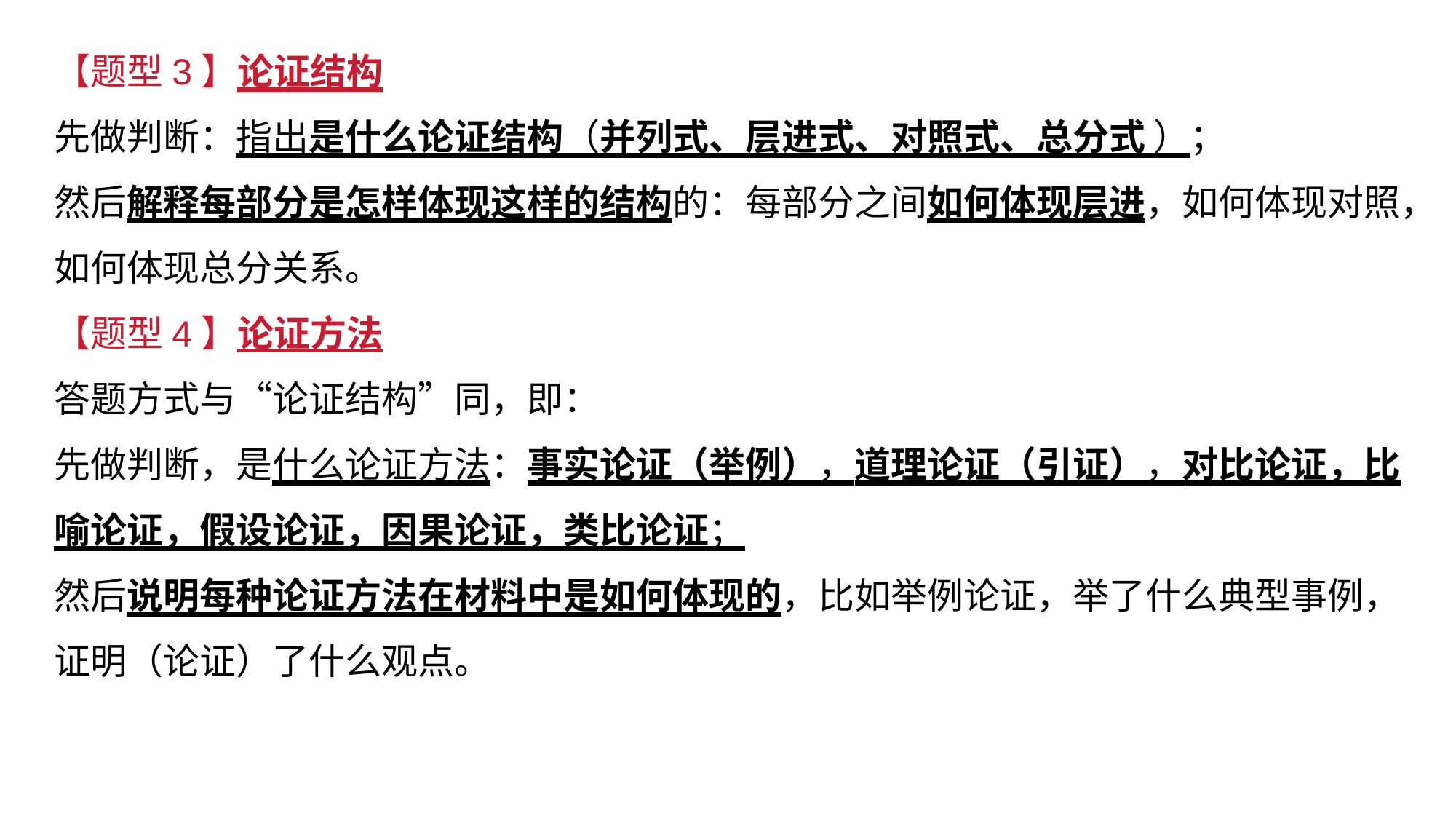

【题型3】论证结构
先做判断：指出是什么论证结构（并列式、层进式、对照式、总分式 ）；
然后解释每部分是怎样体现这样的结构的：每部分之间如何体现层进，如何体现对照，如何体现总分关系。
【题型4】论证方法
答题方式与“论证结构”同，即：
先做判断，是什么论证方法：事实论证（举例），道理论证（引证），对比论证，比喻论证，假设论证，因果论证，类比论证；
然后说明每种论证方法在材料中是如何体现的，比如举例论证，举了什么典型事例，证明（论证）了什么观点。